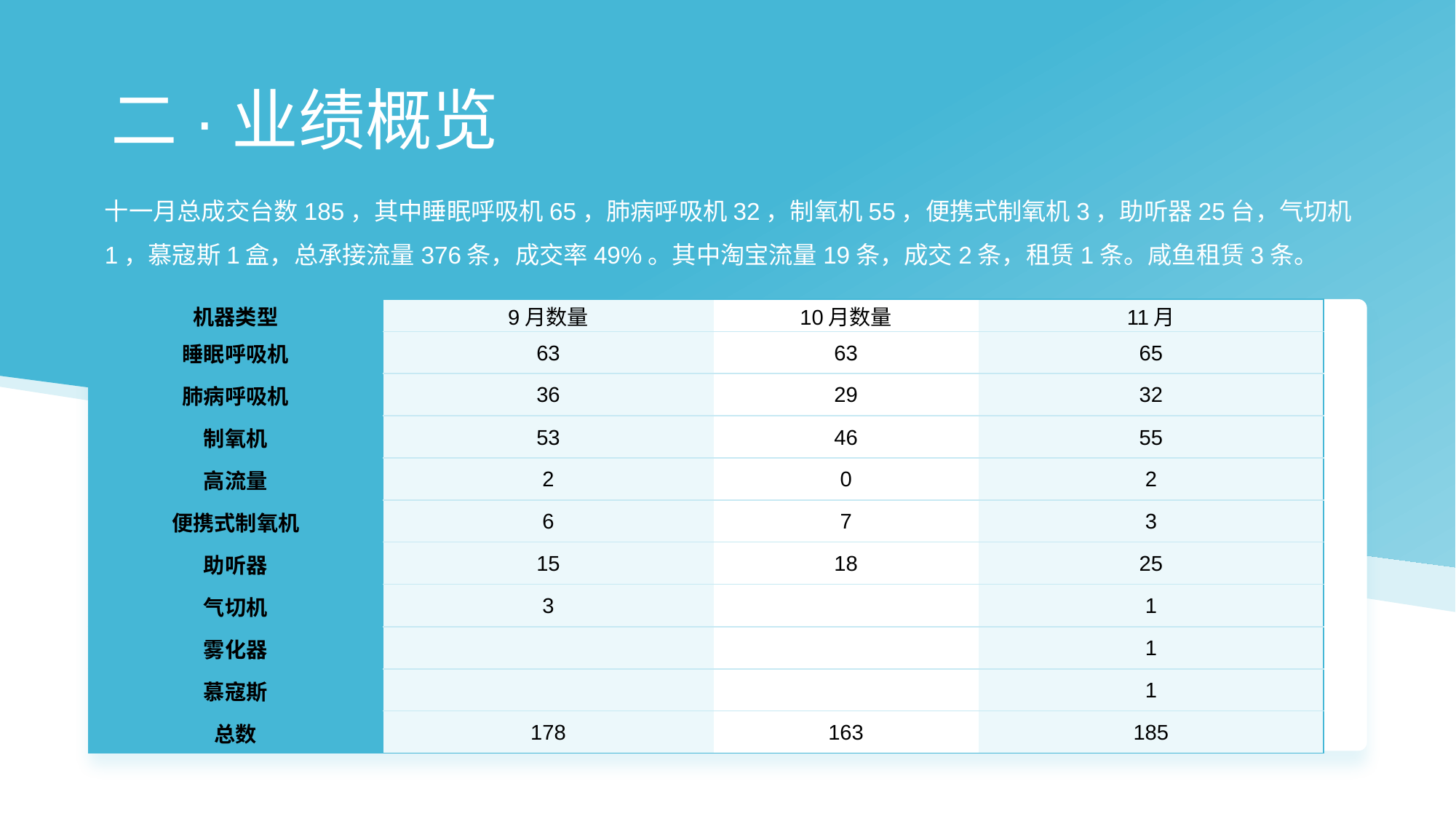

# 二·业绩概览
十一月总成交台数185，其中睡眠呼吸机65，肺病呼吸机32，制氧机55，便携式制氧机3，助听器25台，气切机1，慕寇斯1盒，总承接流量376条，成交率49%。其中淘宝流量19条，成交2条，租赁1条。咸鱼租赁3条。
| 机器类型 | 9月数量 | 10月数量 | 11月 |
| --- | --- | --- | --- |
| 睡眠呼吸机 | 63 | 63 | 65 |
| 肺病呼吸机 | 36 | 29 | 32 |
| 制氧机 | 53 | 46 | 55 |
| 高流量 | 2 | 0 | 2 |
| 便携式制氧机 | 6 | 7 | 3 |
| 助听器 | 15 | 18 | 25 |
| 气切机 | 3 |  | 1 |
| 雾化器 |  |  | 1 |
| 慕寇斯 |  |  | 1 |
| 总数 | 178 | 163 | 185 |